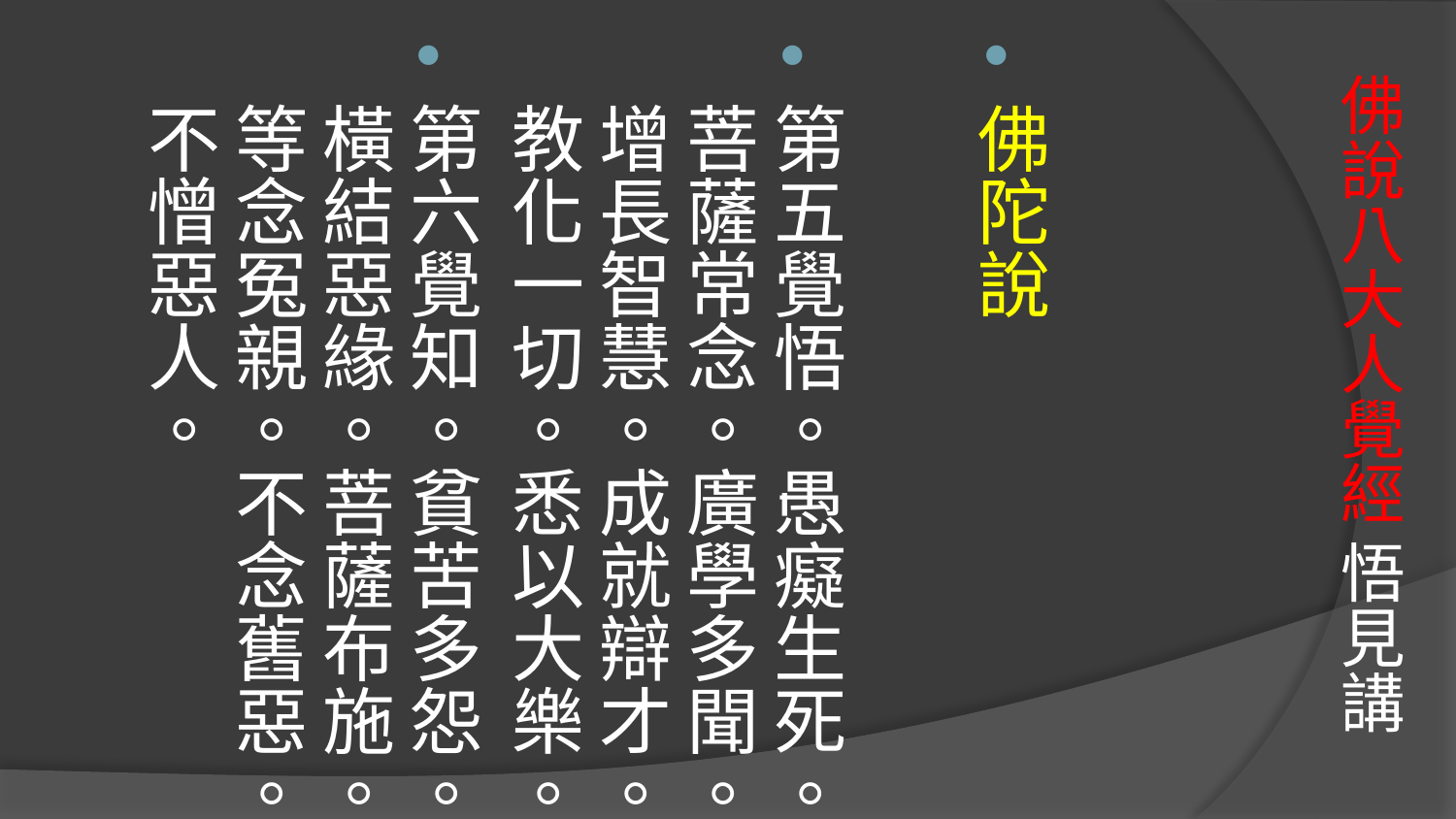

# 佛說八大人覺經 悟見講
佛陀說

第五覺悟。愚癡生死。菩薩常念。廣學多聞。增長智慧。成就辯才。教化一切。悉以大樂。
第六覺知。貧苦多怨。橫結惡緣。菩薩布施。等念冤親。不念舊惡。不憎惡人。